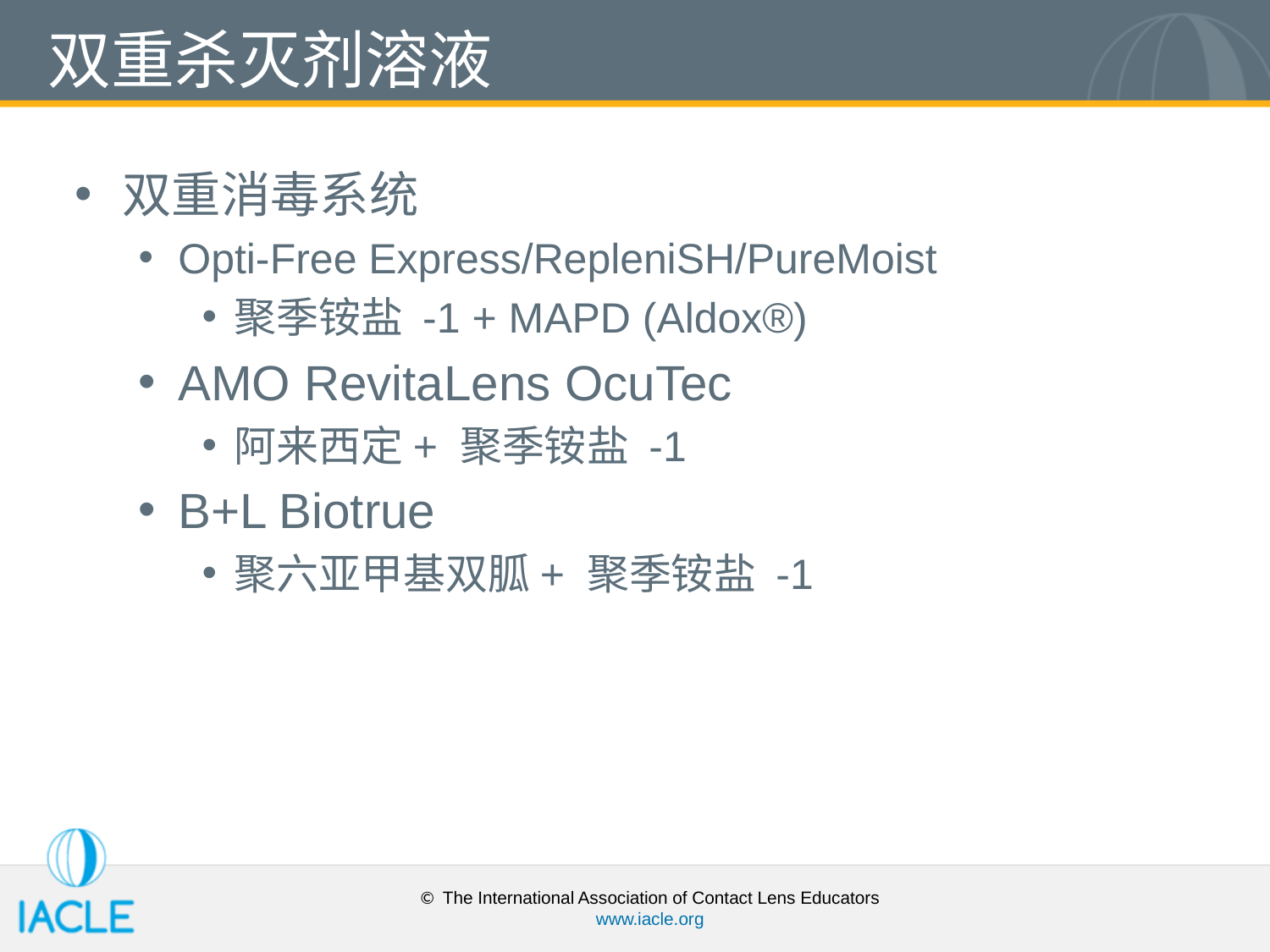

# 双重杀灭剂溶液
双重消毒系统
Opti-Free Express/RepleniSH/PureMoist
聚季铵盐 -1 + MAPD (Aldox®)
AMO RevitaLens OcuTec
阿来西定+ 聚季铵盐 -1
B+L Biotrue
聚六亚甲基双胍+ 聚季铵盐 -1
©  The International Association of Contact Lens Educators
www.iacle.org